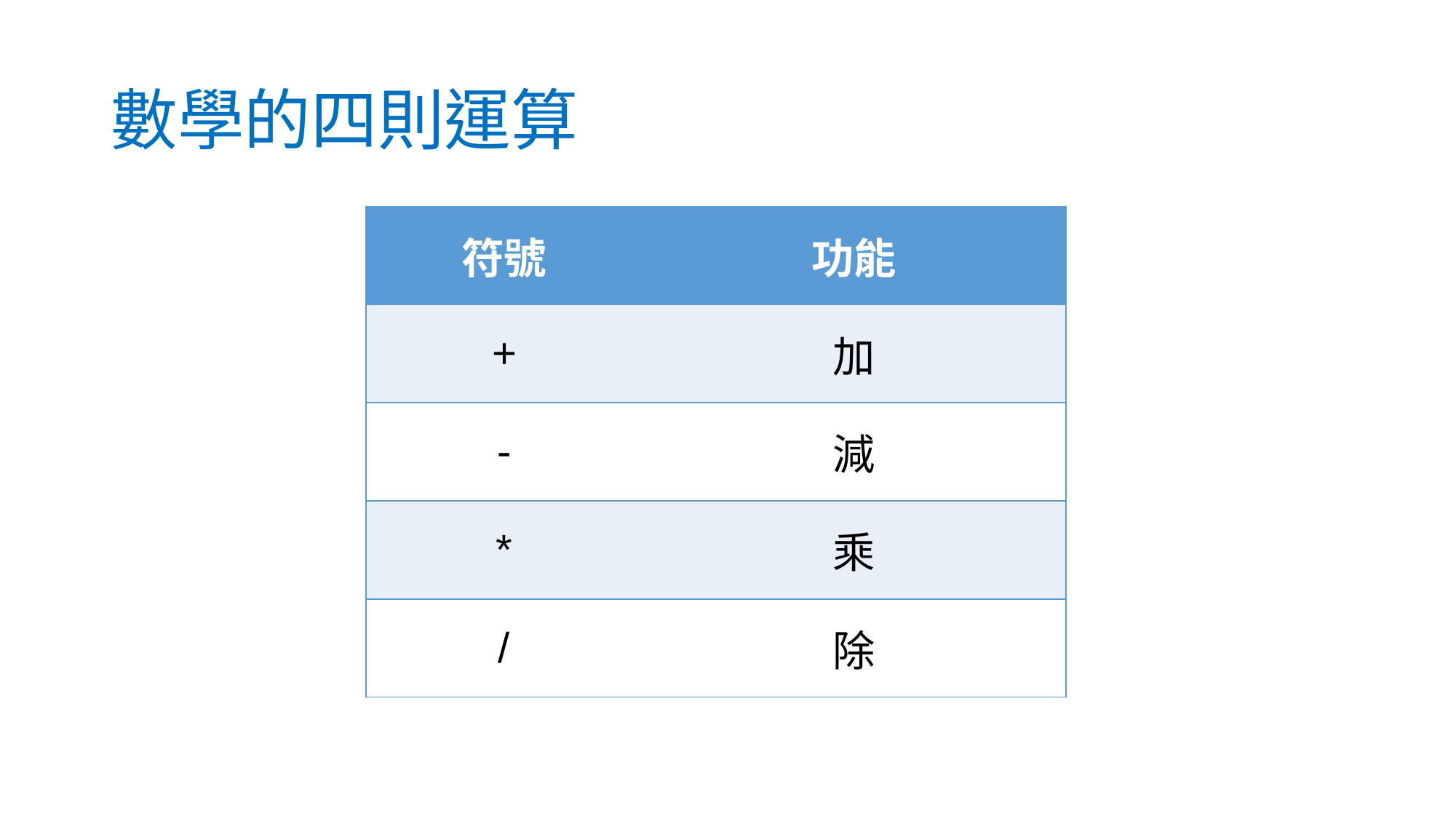

# 數學的四則運算
| 符號 | 功能 |
| --- | --- |
| + | 加 |
| - | 減 |
| \* | 乘 |
| / | 除 |